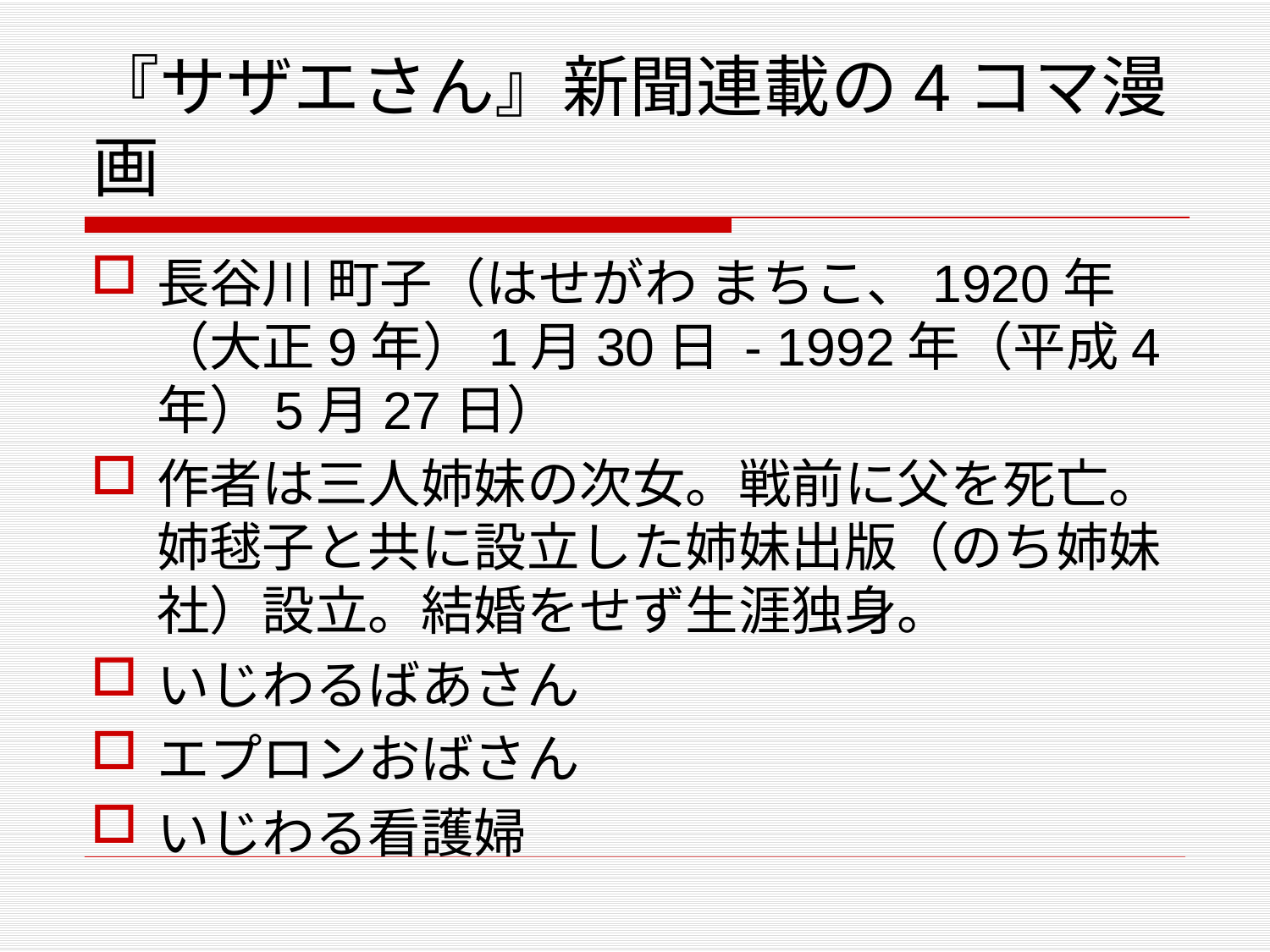

# 『サザエさん』新聞連載の4コマ漫画
長谷川 町子（はせがわ まちこ、1920年（大正9年）1月30日 - 1992年（平成4年）5月27日）
作者は三人姉妹の次女。戦前に父を死亡。姉毬子と共に設立した姉妹出版（のち姉妹社）設立。結婚をせず生涯独身。
いじわるばあさん
エプロンおばさん
いじわる看護婦